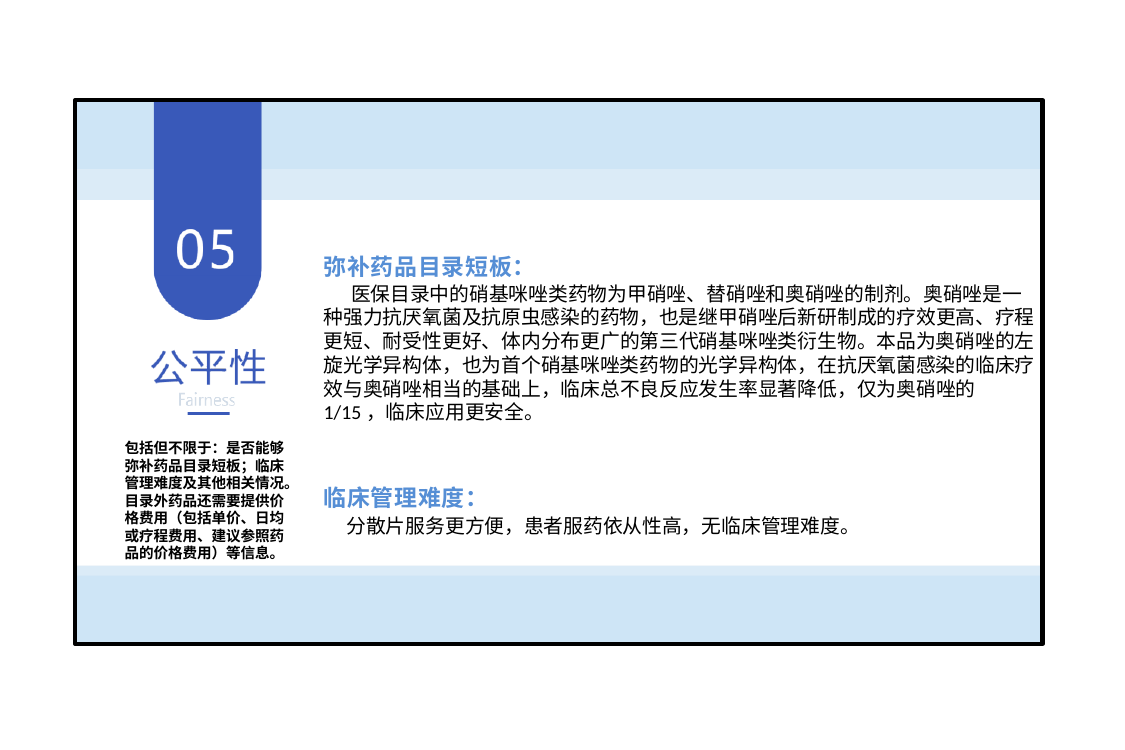

弥补药品目录短板：
     医保目录中的硝基咪唑类药物为甲硝唑、替硝唑和奥硝唑的制剂。奥硝唑是一种强力抗厌氧菌及抗原虫感染的药物，也是继甲硝唑后新研制成的疗效更高、疗程更短、耐受性更好、体内分布更广的第三代硝基咪唑类衍生物。本品为奥硝唑的左旋光学异构体，也为首个硝基咪唑类药物的光学异构体，在抗厌氧菌感染的临床疗效与奥硝唑相当的基础上，临床总不良反应发生率显著降低，仅为奥硝唑的 1/15，临床应用更安全。

临床管理难度：
    分散片服务更方便，患者服药依从性高，无临床管理难度。

包括但不限于：是否能够弥补药品目录短板；临床管理难度及其他相关情况。目录外药品还需要提供价格费用（包括单价、日均或疗程费用、建议参照药品的价格费用）等信息。